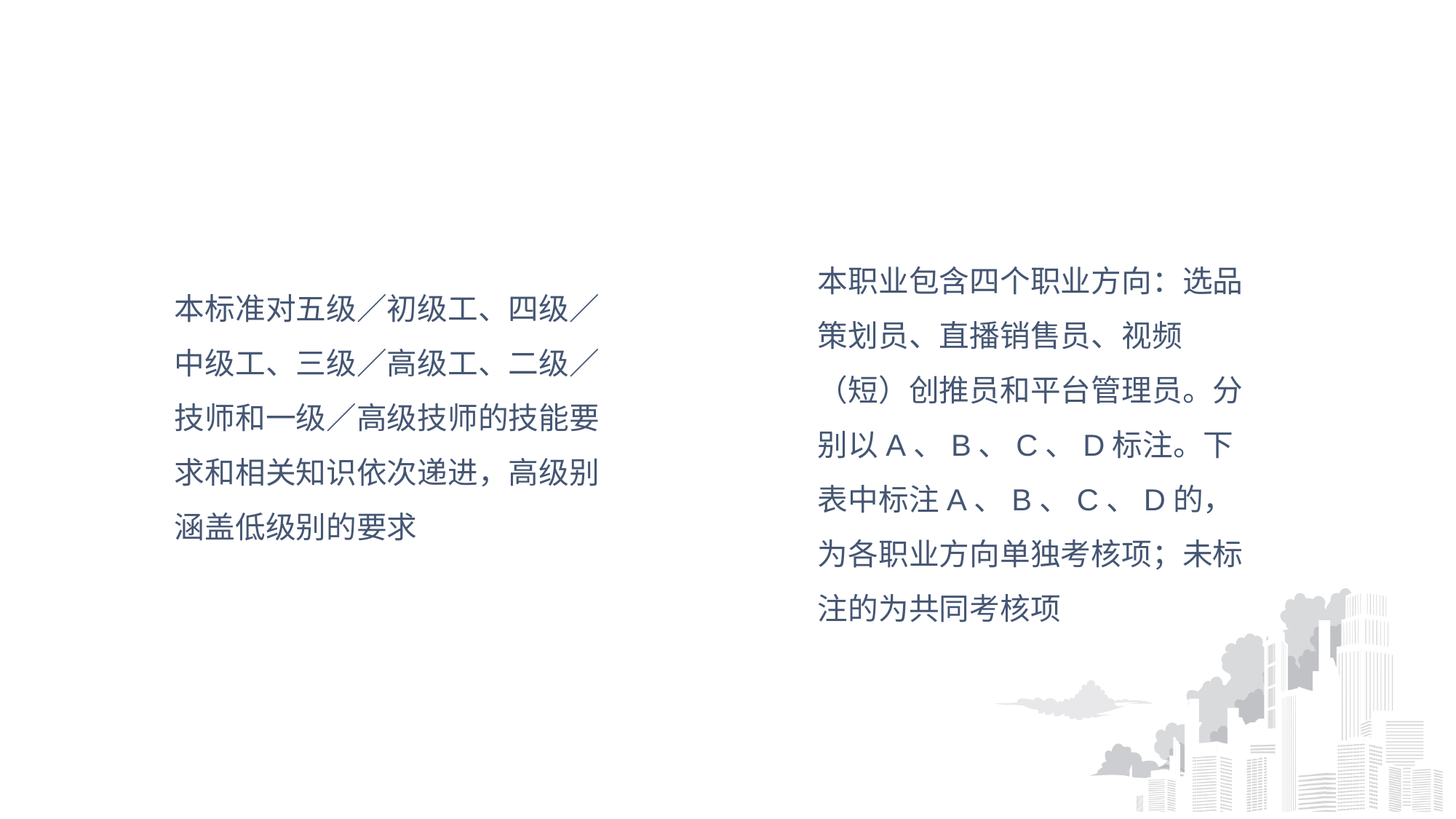

本职业包含四个职业方向：选品策划员、直播销售员、视频（短）创推员和平台管理员。分别以A、B、C、D标注。下表中标注A、B、C、D的，为各职业方向单独考核项；未标注的为共同考核项
本标准对五级／初级工、四级／中级工、三级／高级工、二级／技师和一级／高级技师的技能要求和相关知识依次递进，高级别涵盖低级别的要求